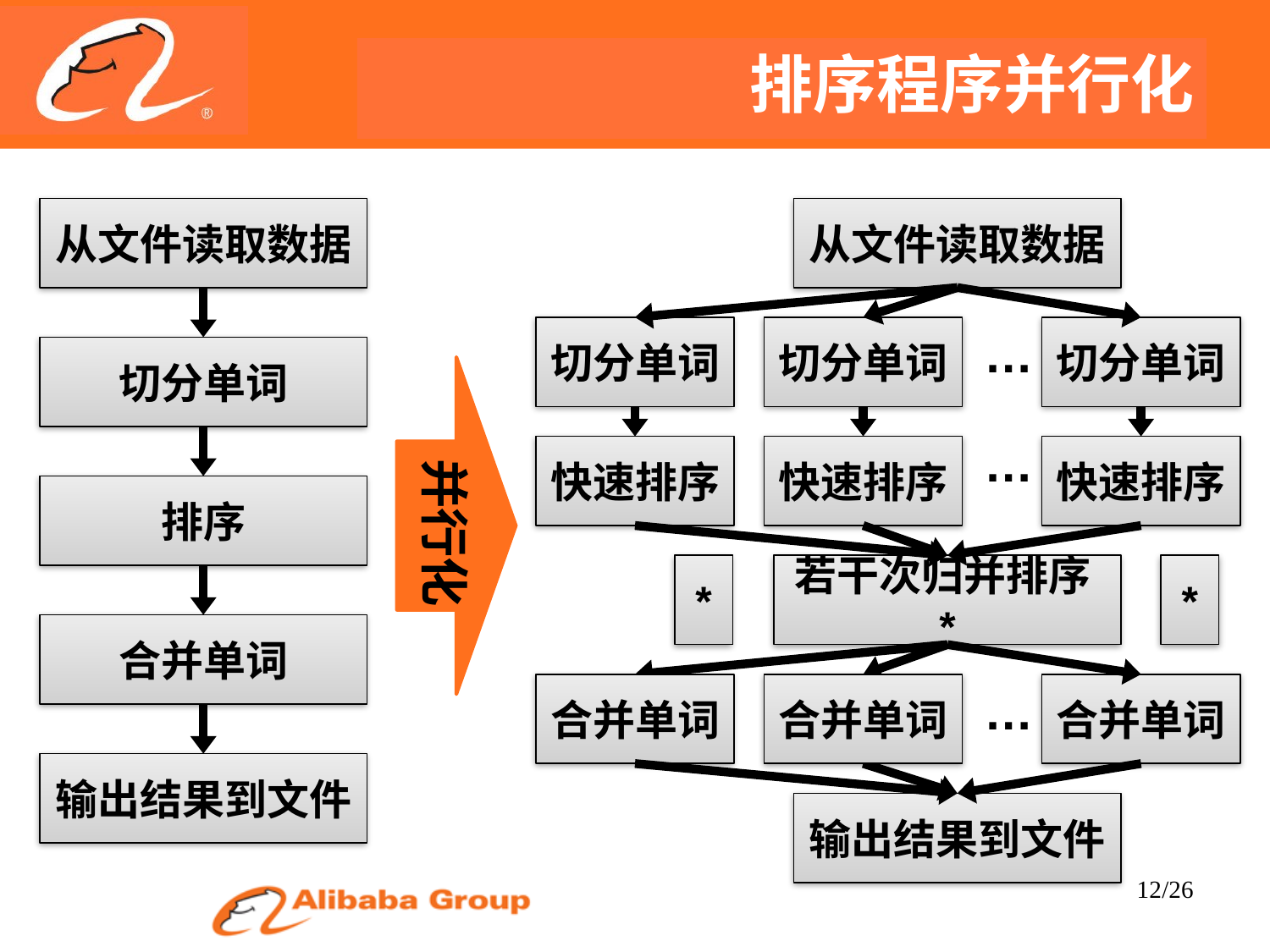

# 排序程序并行化
从文件读取数据
切分单词
排序
合并单词
输出结果到文件
从文件读取数据
切分单词
切分单词
…
切分单词
…
快速排序
快速排序
快速排序
*
若干次归并排序*
*
合并单词
合并单词
…
合并单词
输出结果到文件

并行化
12/26